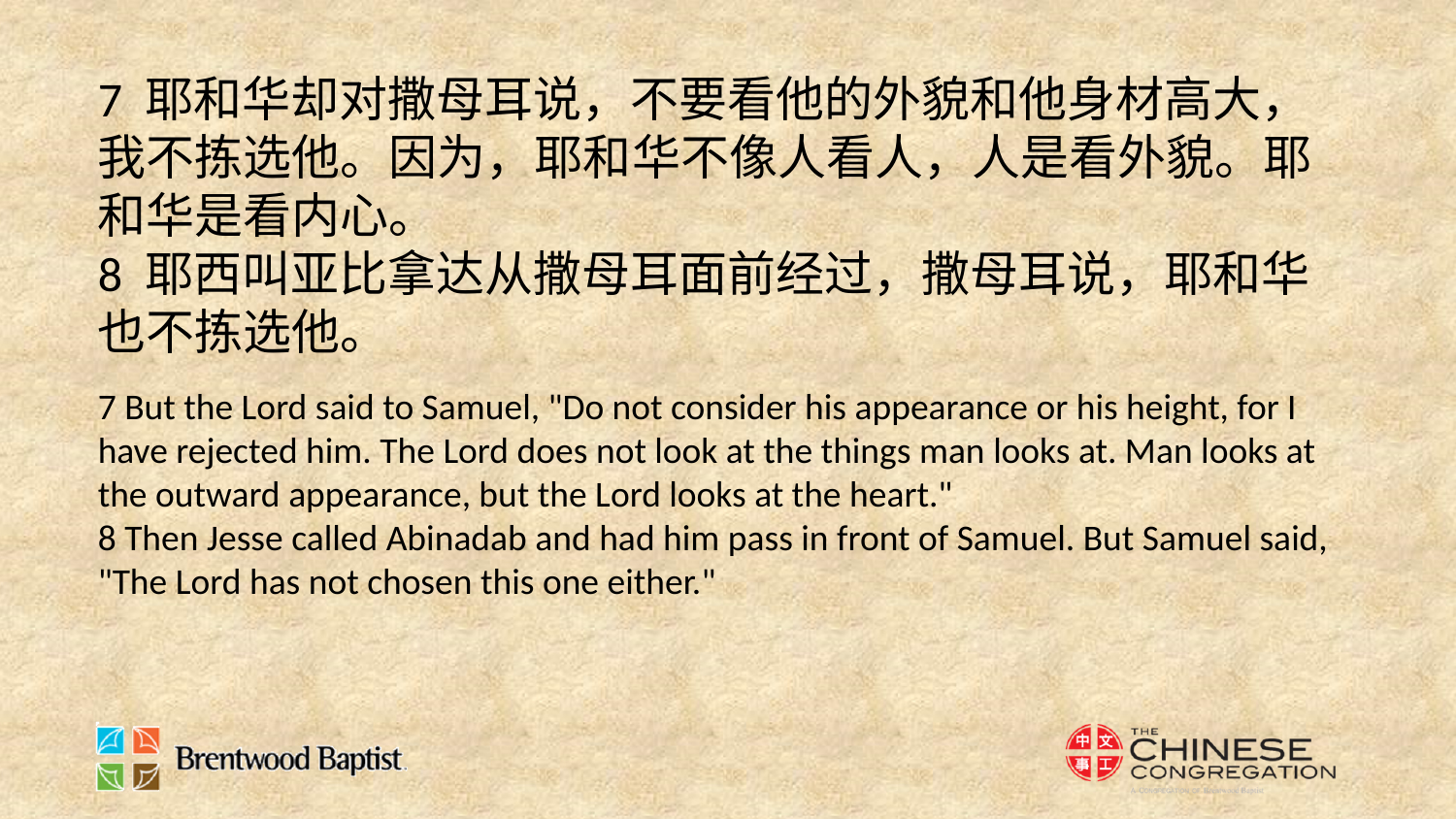

7 耶和华却对撒母耳说，不要看他的外貌和他身材高大，我不拣选他。因为，耶和华不像人看人，人是看外貌。耶和华是看内心。
8 耶西叫亚比拿达从撒母耳面前经过，撒母耳说，耶和华也不拣选他。

7 But the Lord said to Samuel, "Do not consider his appearance or his height, for I have rejected him. The Lord does not look at the things man looks at. Man looks at the outward appearance, but the Lord looks at the heart."
8 Then Jesse called Abinadab and had him pass in front of Samuel. But Samuel said, "The Lord has not chosen this one either."